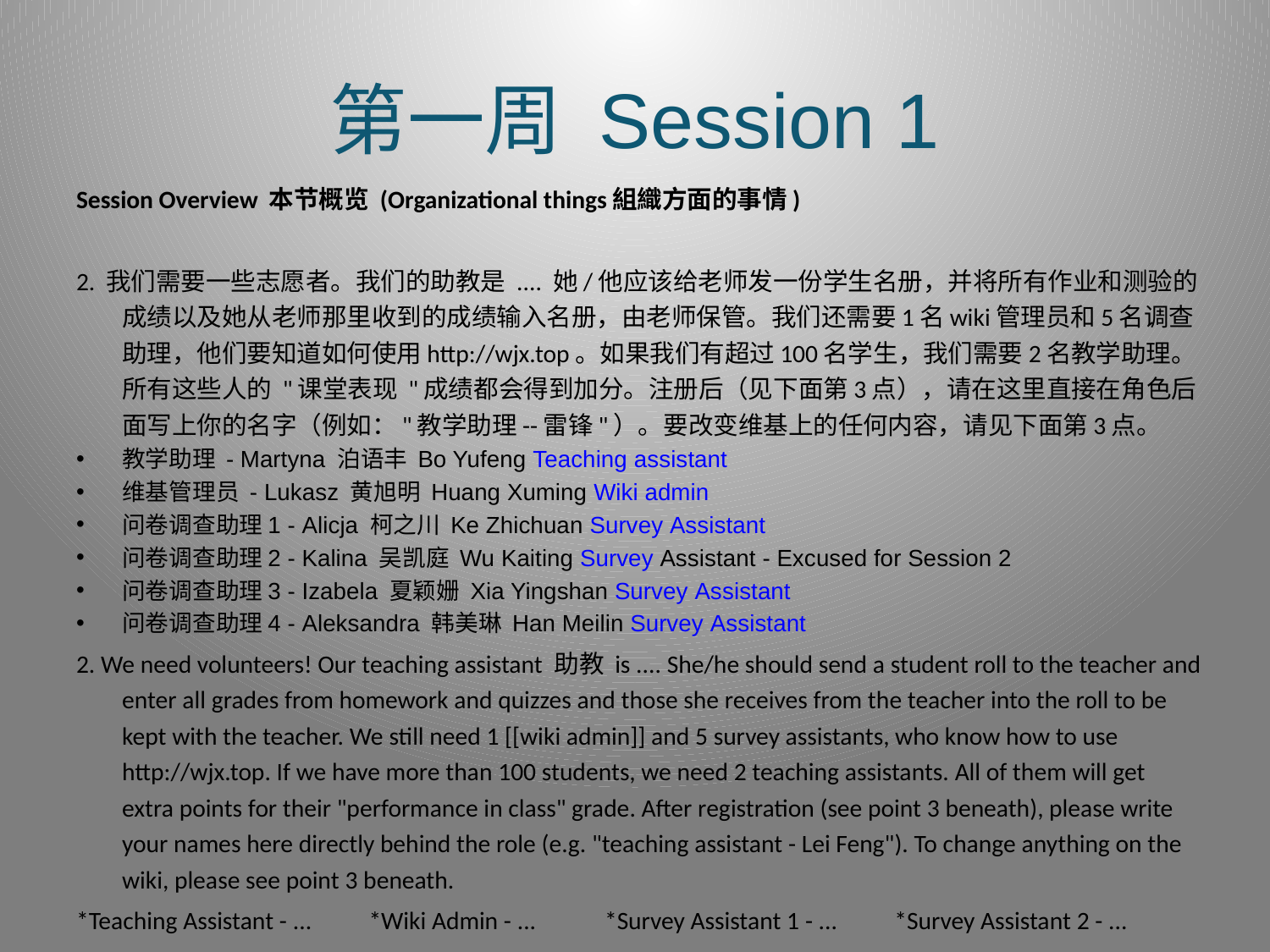

# 第一周 Session 1
Session Overview 本节概览 (Organizational things組織方面的事情)

2. 我们需要一些志愿者。我们的助教是 .... 她/他应该给老师发一份学生名册，并将所有作业和测验的成绩以及她从老师那里收到的成绩输入名册，由老师保管。我们还需要1名wiki管理员和5名调查助理，他们要知道如何使用http://wjx.top。如果我们有超过100名学生，我们需要2名教学助理。所有这些人的 "课堂表现 "成绩都会得到加分。注册后（见下面第3点），请在这里直接在角色后面写上你的名字（例如："教学助理--雷锋"）。要改变维基上的任何内容，请见下面第3点。
教学助理 - Martyna 泊语丰 Bo Yufeng Teaching assistant
维基管理员 - Lukasz 黄旭明 Huang Xuming Wiki admin
问卷调查助理1 - Alicja 柯之川 Ke Zhichuan Survey Assistant
问卷调查助理2 - Kalina 吴凯庭 Wu Kaiting Survey Assistant - Excused for Session 2
问卷调查助理3 - Izabela 夏颖姗 Xia Yingshan Survey Assistant
问卷调查助理4 - Aleksandra 韩美琳 Han Meilin Survey Assistant
2. We need volunteers! Our teaching assistant 助教 is .... She/he should send a student roll to the teacher and enter all grades from homework and quizzes and those she receives from the teacher into the roll to be kept with the teacher. We still need 1 [[wiki admin]] and 5 survey assistants, who know how to use http://wjx.top. If we have more than 100 students, we need 2 teaching assistants. All of them will get extra points for their "performance in class" grade. After registration (see point 3 beneath), please write your names here directly behind the role (e.g. "teaching assistant - Lei Feng"). To change anything on the wiki, please see point 3 beneath.
*Teaching Assistant - ...          *Wiki Admin - ...            *Survey Assistant 1 - ...          *Survey Assistant 2 - ...